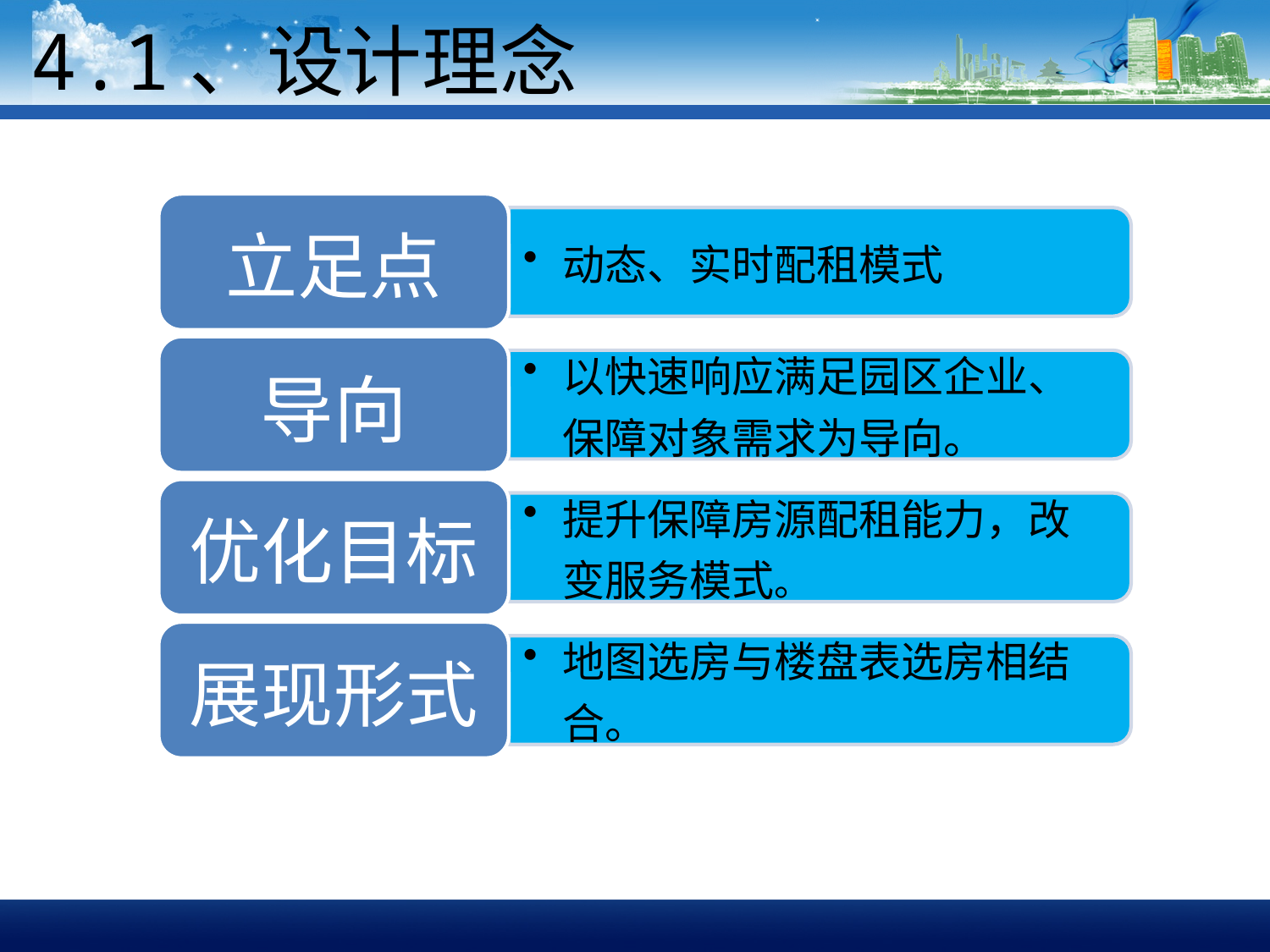

4.1、设计理念
立足点
动态、实时配租模式
导向
以快速响应满足园区企业、保障对象需求为导向。
优化目标
提升保障房源配租能力，改变服务模式。
地图选房与楼盘表选房相结合。
展现形式